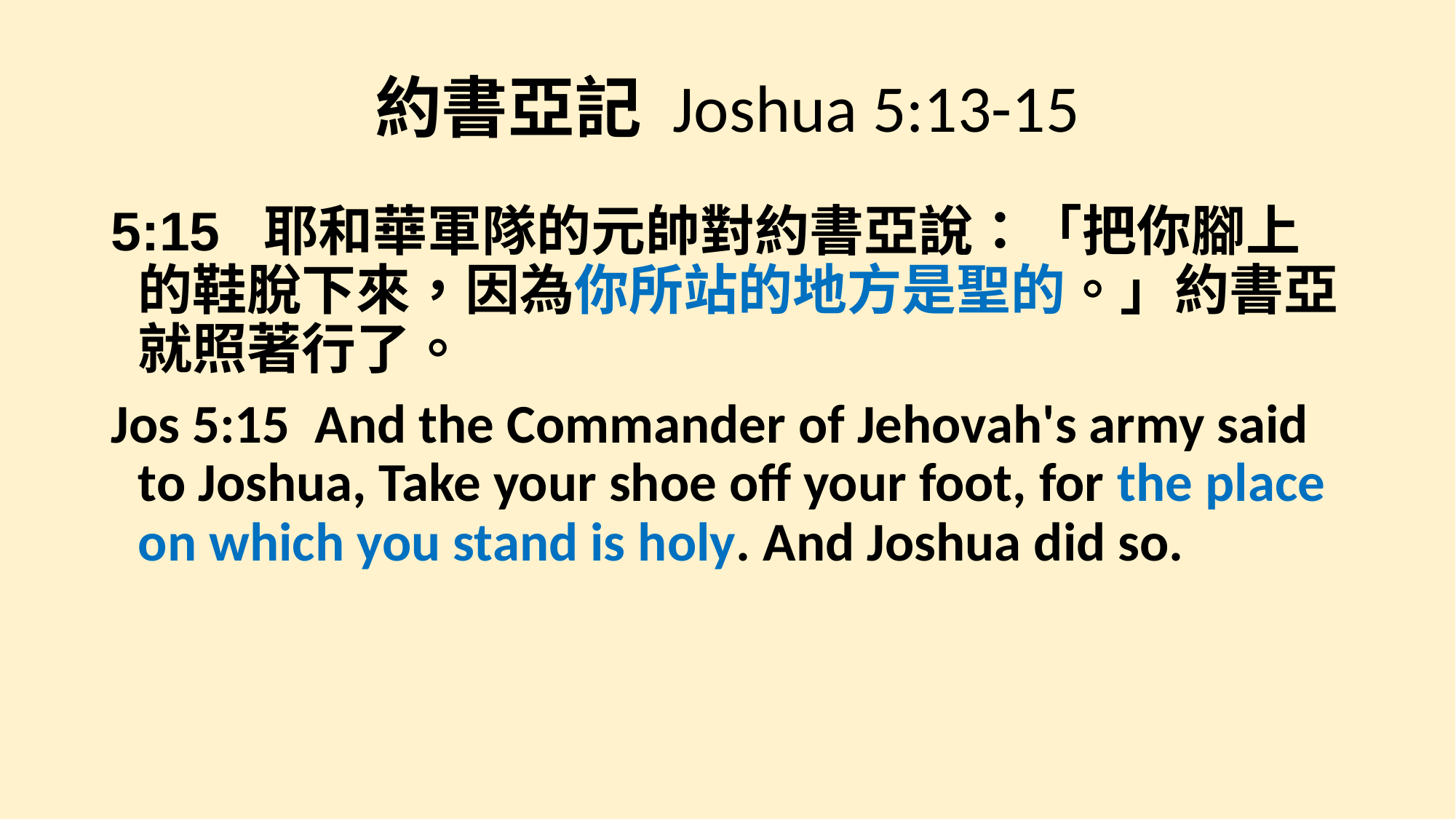

# 約書亞記 Joshua 5:13-15
5:15  耶和華軍隊的元帥對約書亞說：「把你腳上的鞋脫下來，因為你所站的地方是聖的。」約書亞就照著行了。
Jos 5:15  And the Commander of Jehovah's army said to Joshua, Take your shoe off your foot, for the place on which you stand is holy. And Joshua did so.